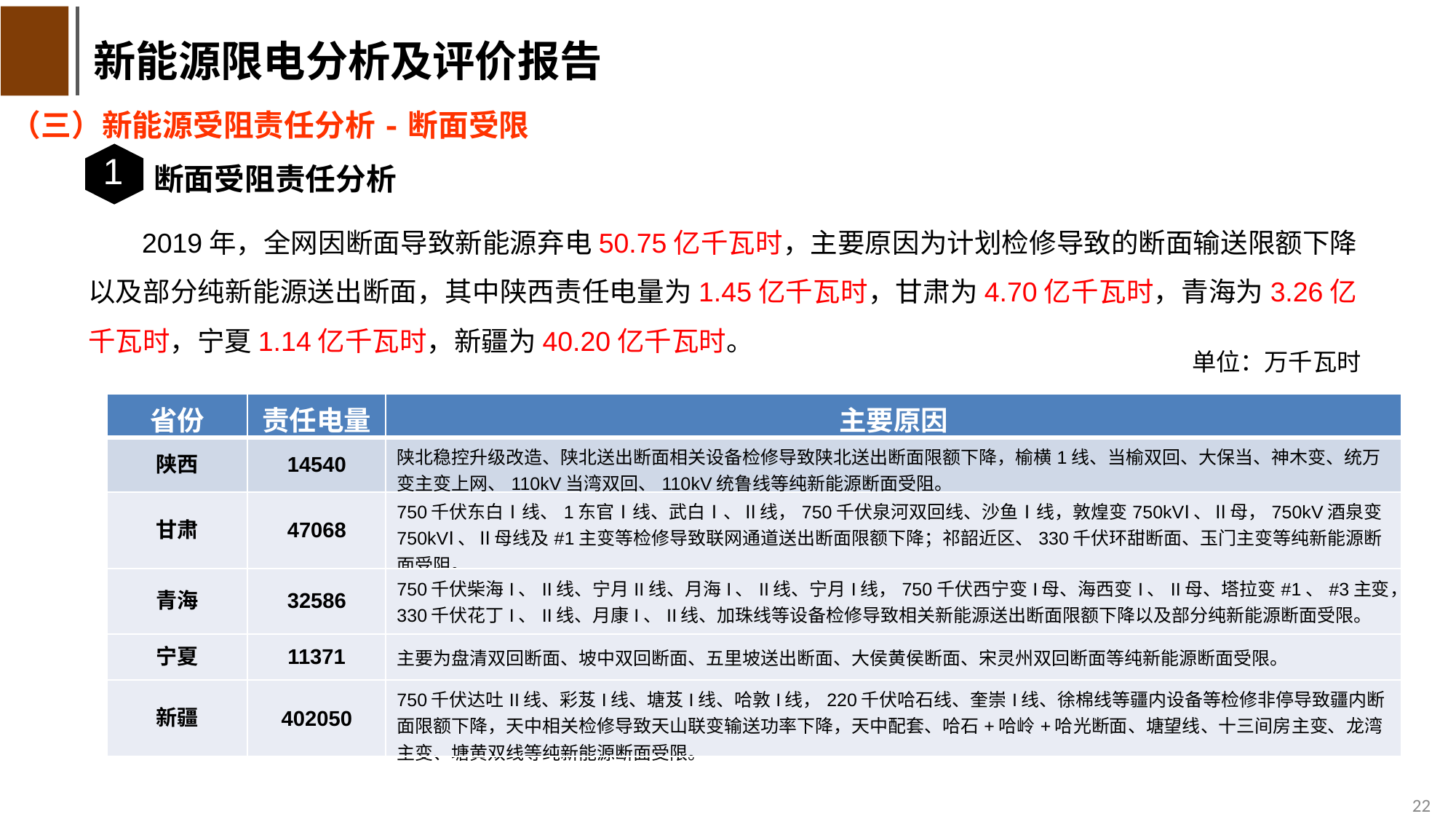

新能源限电分析及评价报告

（三）新能源受阻责任分析-断面受限
1

断面受阻责任分析
       2019年，全网因断面导致新能源弃电50.75亿千瓦时，主要原因为计划检修导致的断面输送限额下降以及部分纯新能源送出断面，其中陕西责任电量为1.45亿千瓦时，甘肃为4.70亿千瓦时，青海为3.26亿千瓦时，宁夏1.14亿千瓦时，新疆为40.20亿千瓦时。
单位：万千瓦时
| 省份 | 责任电量 | 主要原因 |
| --- | --- | --- |
| 陕西 | 14540 | 陕北稳控升级改造、陕北送出断面相关设备检修导致陕北送出断面限额下降，榆横1线、当榆双回、大保当、神木变、统万变主变上网、110kV当湾双回、110kV统鲁线等纯新能源断面受阻。 |
| 甘肃 | 47068 | 750千伏东白Ⅰ线、1东官Ⅰ线、武白Ⅰ、Ⅱ线，750千伏泉河双回线、沙鱼Ⅰ线，敦煌变750kVⅠ、Ⅱ母，750kV酒泉变750kVⅠ、Ⅱ母线及#1主变等检修导致联网通道送出断面限额下降；祁韶近区、330千伏环甜断面、玉门主变等纯新能源断面受阻。 |
| 青海 | 32586 | 750千伏柴海I、II线、宁月II线、月海I、II线、宁月I线，750千伏西宁变I母、海西变I、II母、塔拉变#1、#3主变，330千伏花丁I、II线、月康I、II线、加珠线等设备检修导致相关新能源送出断面限额下降以及部分纯新能源断面受限。 |
| 宁夏 | 11371 | 主要为盘清双回断面、坡中双回断面、五里坡送出断面、大侯黄侯断面、宋灵州双回断面等纯新能源断面受限。 |
| 新疆 | 402050 | 750千伏达吐II线、彩芨I线、塘芨I线、哈敦I线，220千伏哈石线、奎崇I线、徐棉线等疆内设备等检修非停导致疆内断面限额下降，天中相关检修导致天山联变输送功率下降，天中配套、哈石+哈岭+哈光断面、塘望线、十三间房主变、龙湾主变、塘黄双线等纯新能源断面受限。 |
22